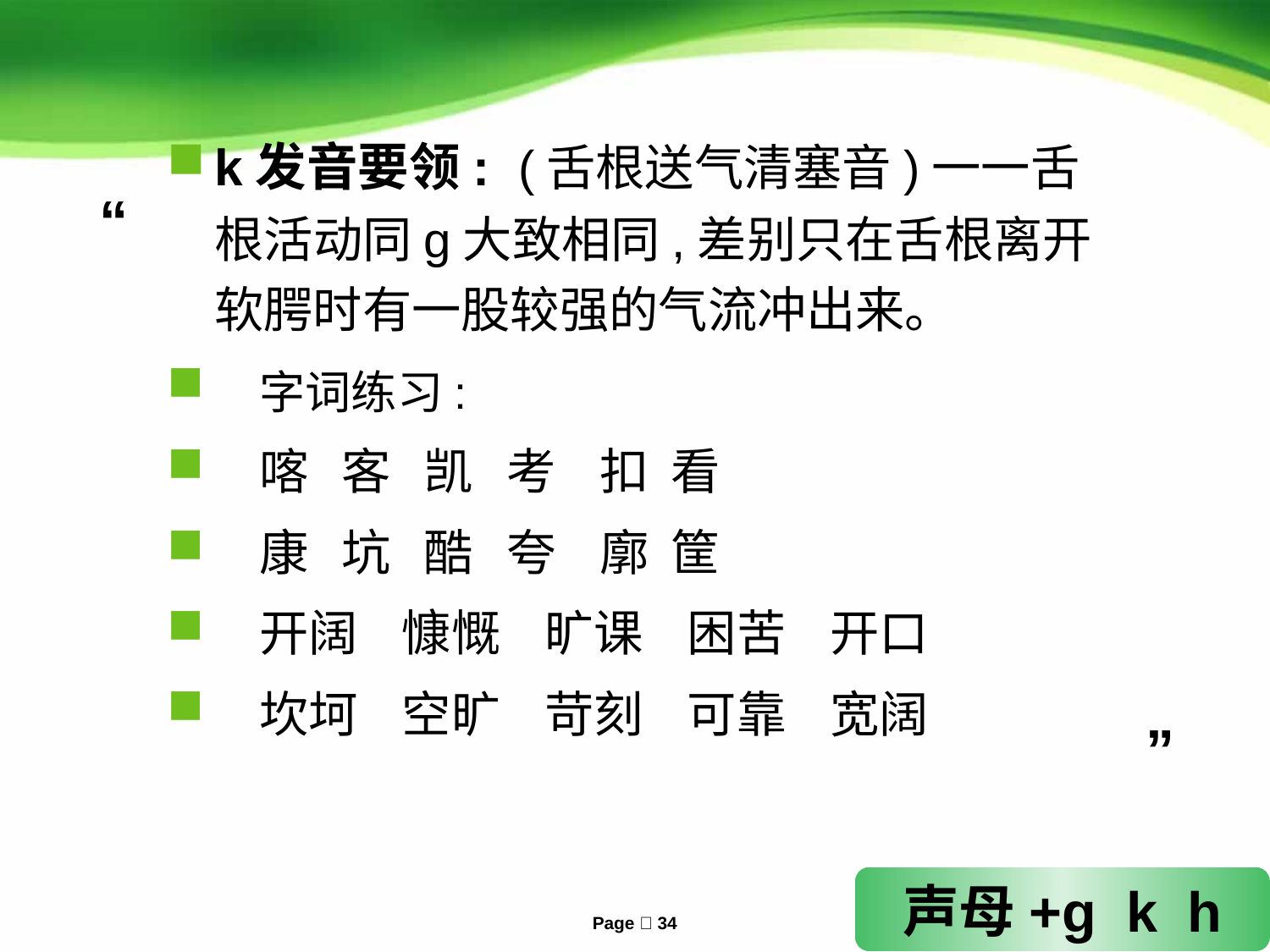

k发音要领:  (舌根送气清塞音)一一舌根活动同g大致相同,差别只在舌根离开软腭时有一股较强的气流冲出来。
   字词练习:
   喀   客   凯   考    扣  看
   康   坑   酷   夸    廓  筐
   开阔    慷慨    旷课    困苦    开口
   坎坷    空旷    苛刻    可靠    宽阔
“
”
声母+g k h